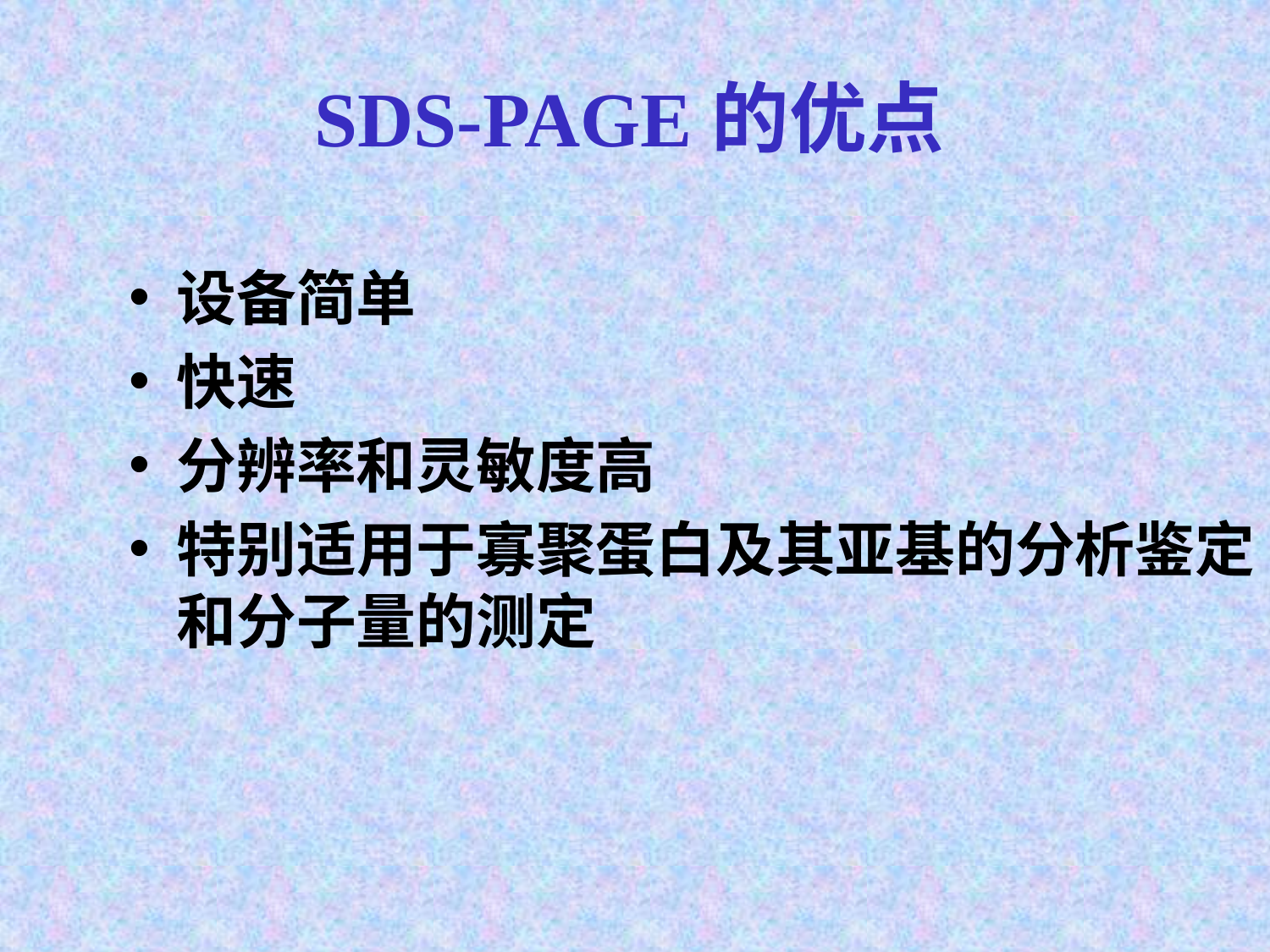

# SDS-PAGE的优点
设备简单
快速
分辨率和灵敏度高
特别适用于寡聚蛋白及其亚基的分析鉴定和分子量的测定